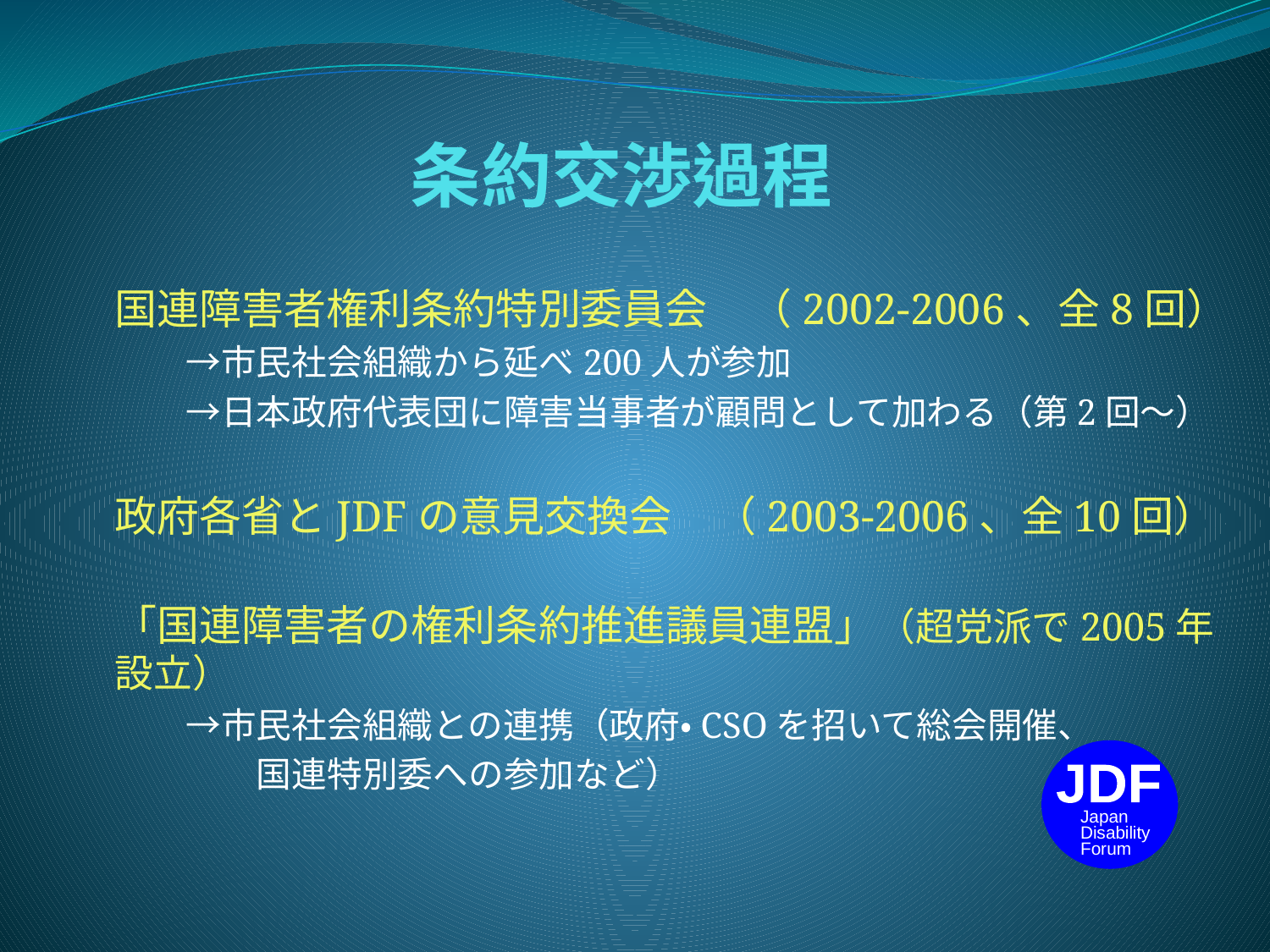

# 条約交渉過程
国連障害者権利条約特別委員会　（2002-2006、全8回）
　　→市民社会組織から延べ200人が参加
　　→日本政府代表団に障害当事者が顧問として加わる（第2回～）

政府各省とJDFの意見交換会　（2003-2006、全10回）

「国連障害者の権利条約推進議員連盟」（超党派で2005年設立）
　　→市民社会組織との連携（政府・CSOを招いて総会開催、
　　　　国連特別委への参加など）

JDF
Japan Disability
Forum